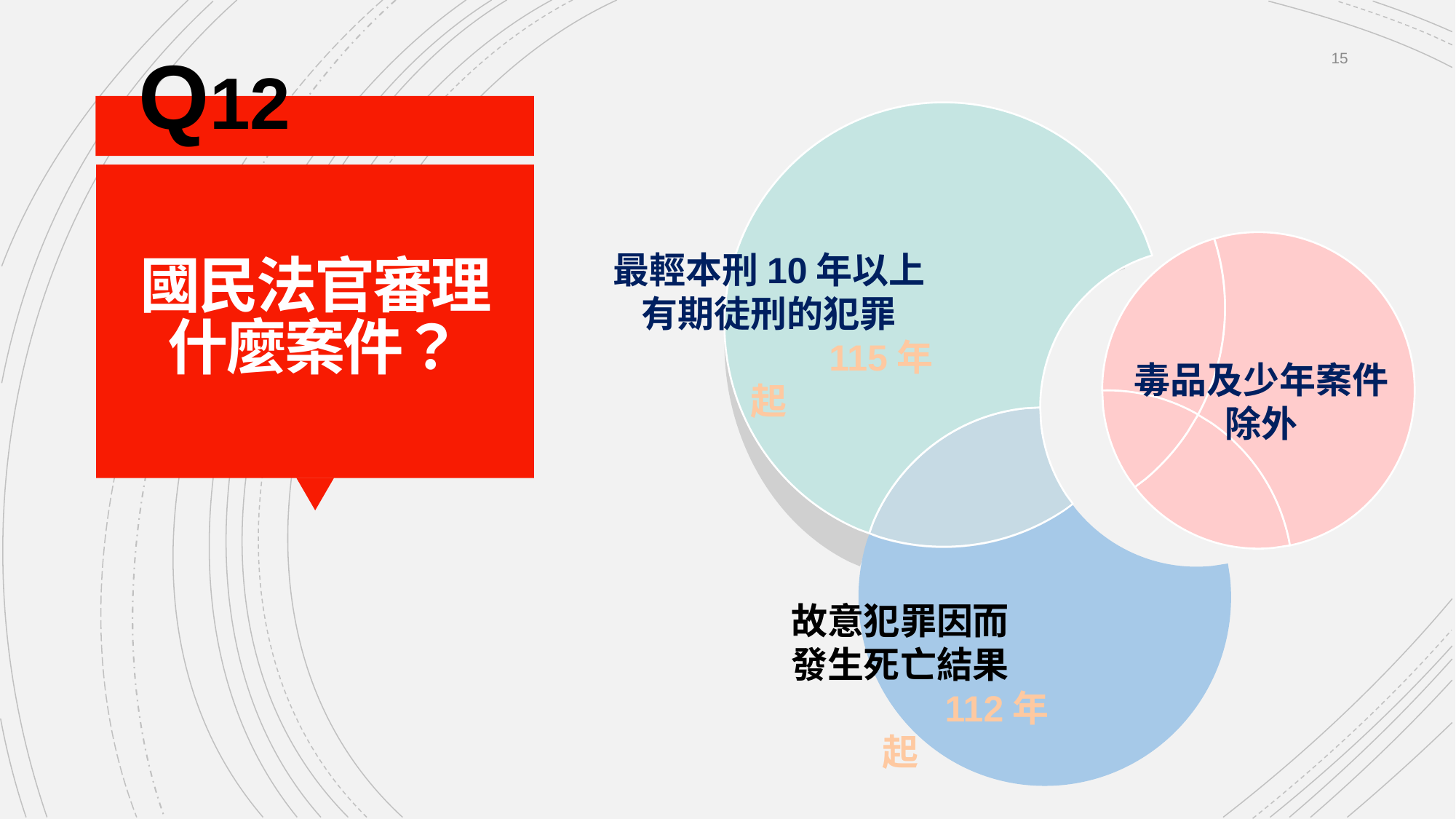

Q12
15

最輕本刑10年以上
有期徒刑的犯罪
                      115年起
毒品及少年案件除外
故意犯罪因而
發生死亡結果
                   112年起
# 國民法官審理什麼案件？